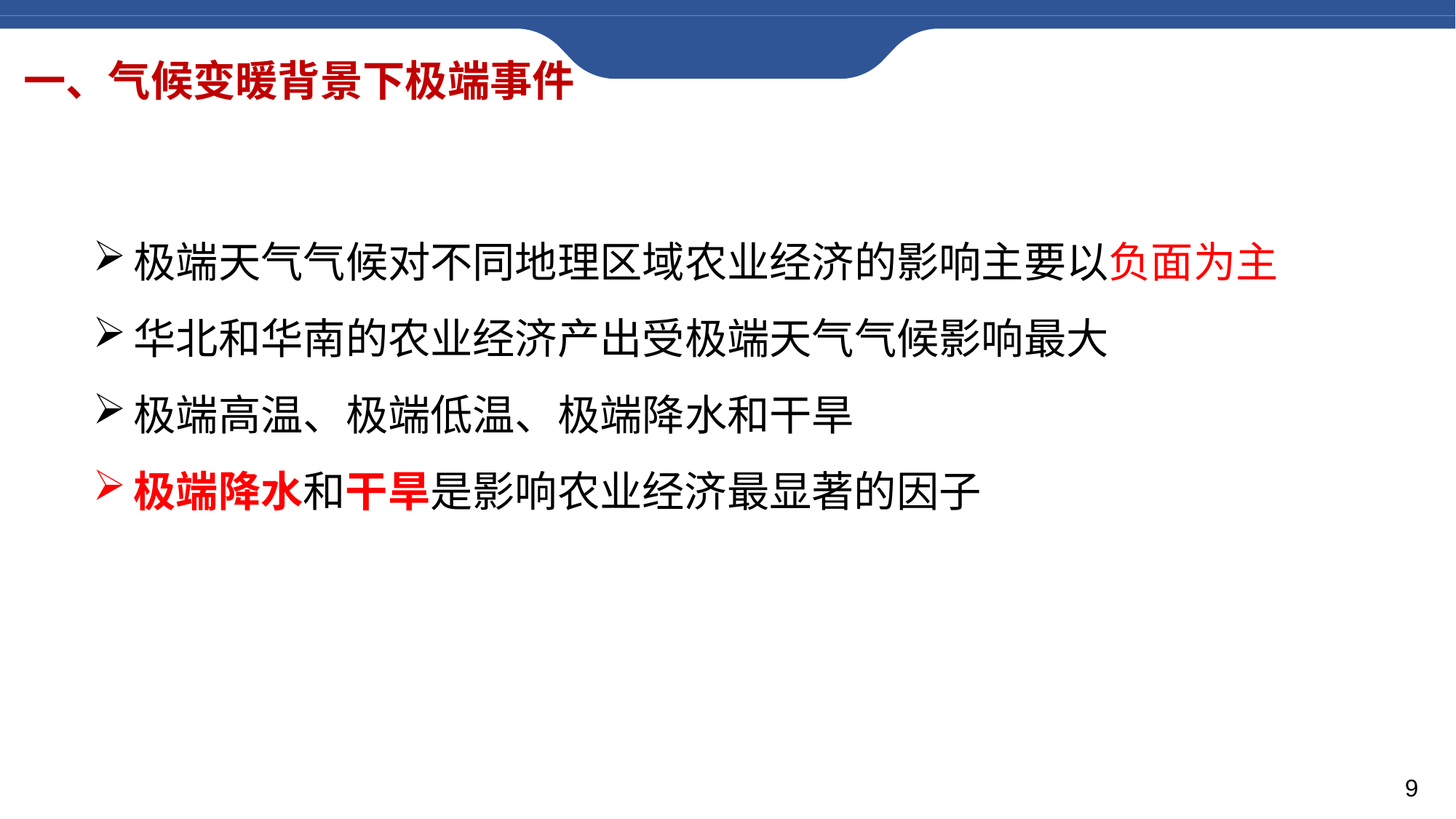

一、气候变暖背景下极端事件
极端天气气候对不同地理区域农业经济的影响主要以负面为主
华北和华南的农业经济产出受极端天气气候影响最大
极端高温、极端低温、极端降水和干旱
极端降水和干旱是影响农业经济最显著的因子